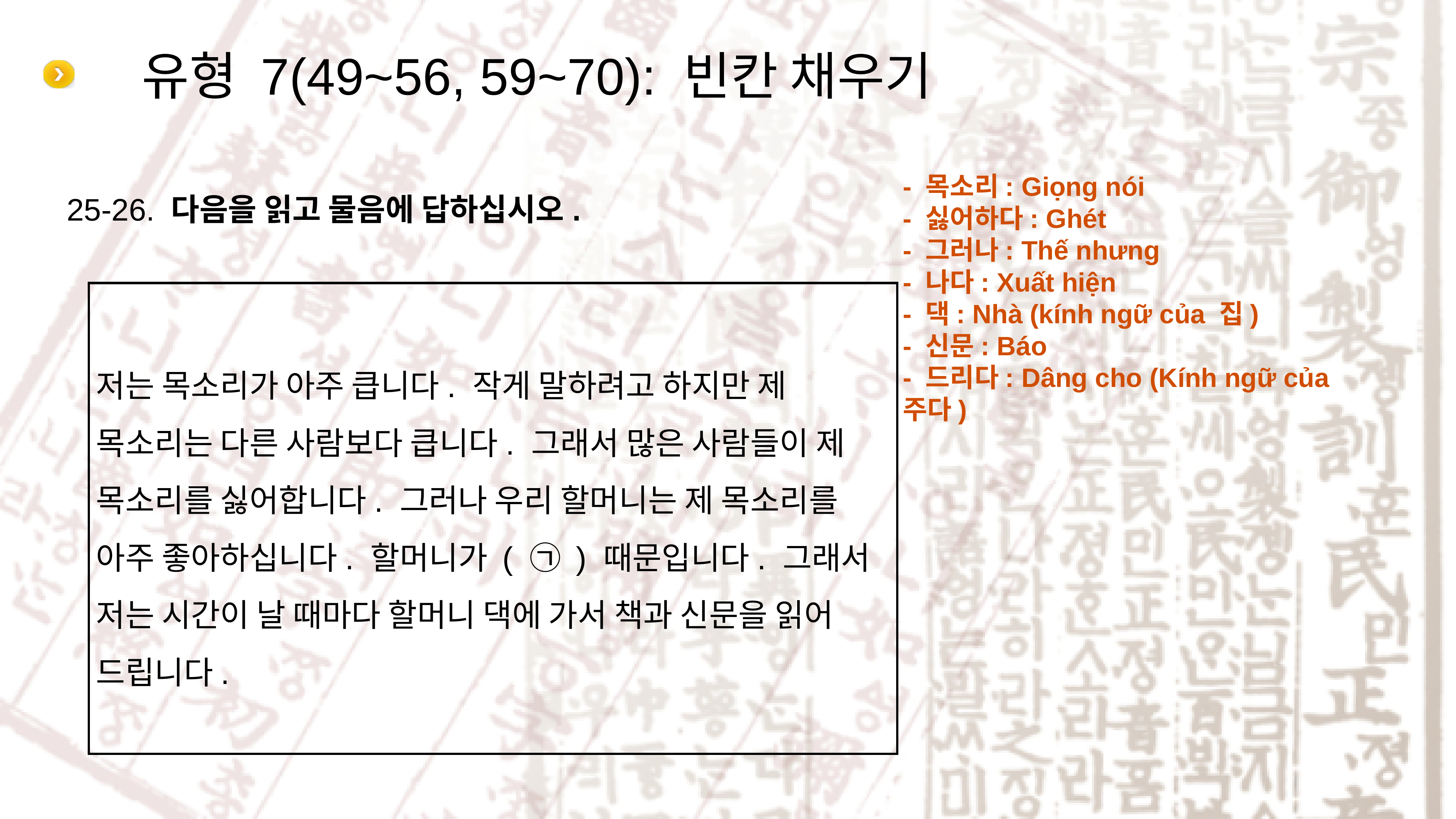

# 유형 7(49~56, 59~70): 빈칸 채우기
- 목소리: Giọng nói
- 싫어하다: Ghét
- 그러나: Thế nhưng
- 나다: Xuất hiện
- 댁: Nhà (kính ngữ của 집)
- 신문: Báo
- 드리다: Dâng cho (Kính ngữ của 주다)
25-26. 다음을 읽고 물음에 답하십시오.
저는 목소리가 아주 큽니다. 작게 말하려고 하지만 제 목소리는 다른 사람보다 큽니다. 그래서 많은 사람들이 제 목소리를 싫어합니다. 그러나 우리 할머니는 제 목소리를 아주 좋아하십니다. 할머니가 ( ㉠ ) 때문입니다. 그래서 저는 시간이 날 때마다 할머니 댁에 가서 책과 신문을 읽어 드립니다.